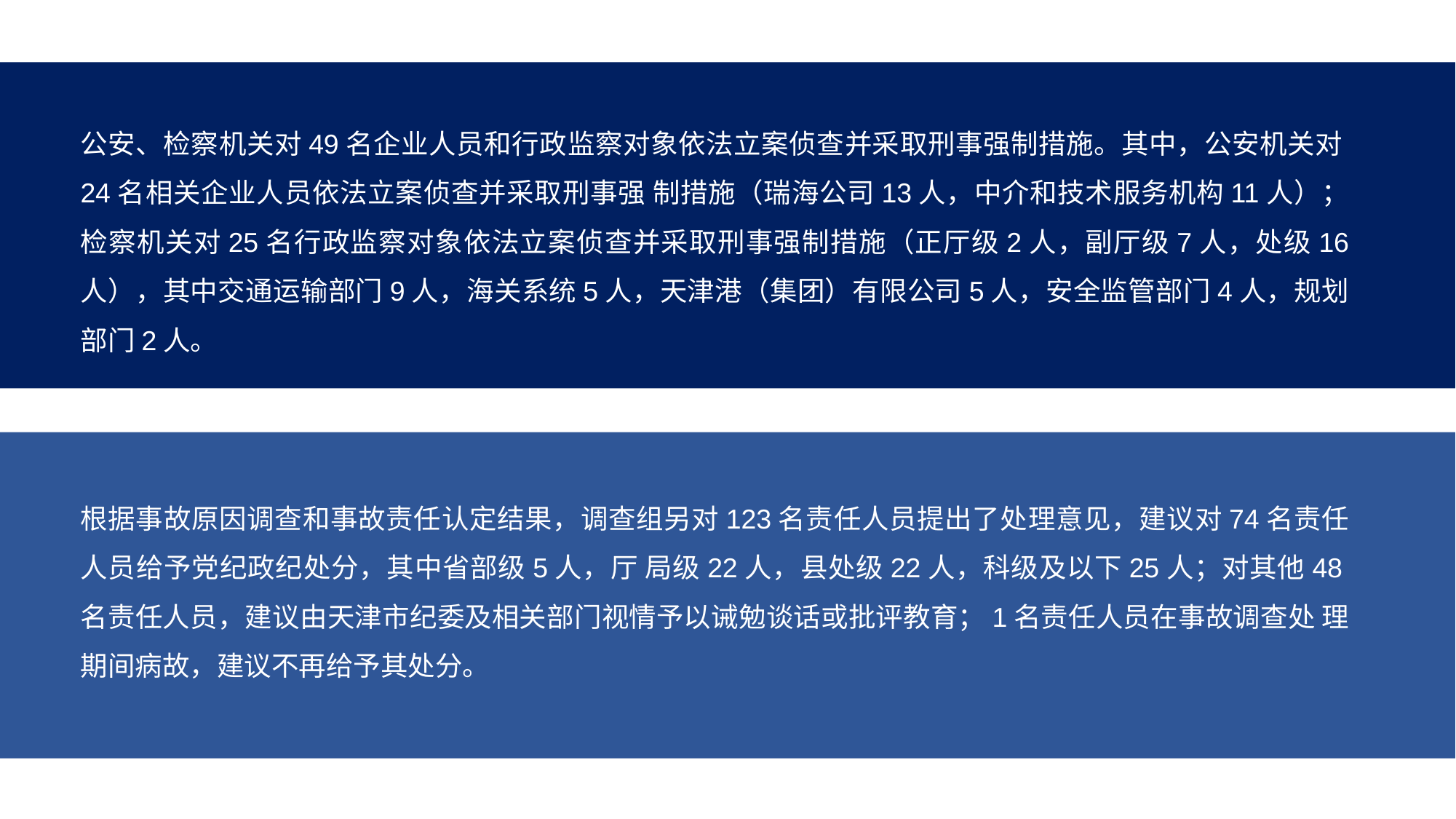

公安、检察机关对49名企业人员和行政监察对象依法立案侦查并采取刑事强制措施。其中，公安机关对24名相关企业人员依法立案侦查并采取刑事强 制措施（瑞海公司13人，中介和技术服务机构11人）；检察机关对25名行政监察对象依法立案侦查并采取刑事强制措施（正厅级2人，副厅级7人，处级16 人），其中交通运输部门9人，海关系统5人，天津港（集团）有限公司5人，安全监管部门4人，规划部门2人。

根据事故原因调查和事故责任认定结果，调查组另对123名责任人员提出了处理意见，建议对74名责任人员给予党纪政纪处分，其中省部级5人，厅 局级22人，县处级22人，科级及以下25人；对其他48名责任人员，建议由天津市纪委及相关部门视情予以诫勉谈话或批评教育；1名责任人员在事故调查处 理期间病故，建议不再给予其处分。